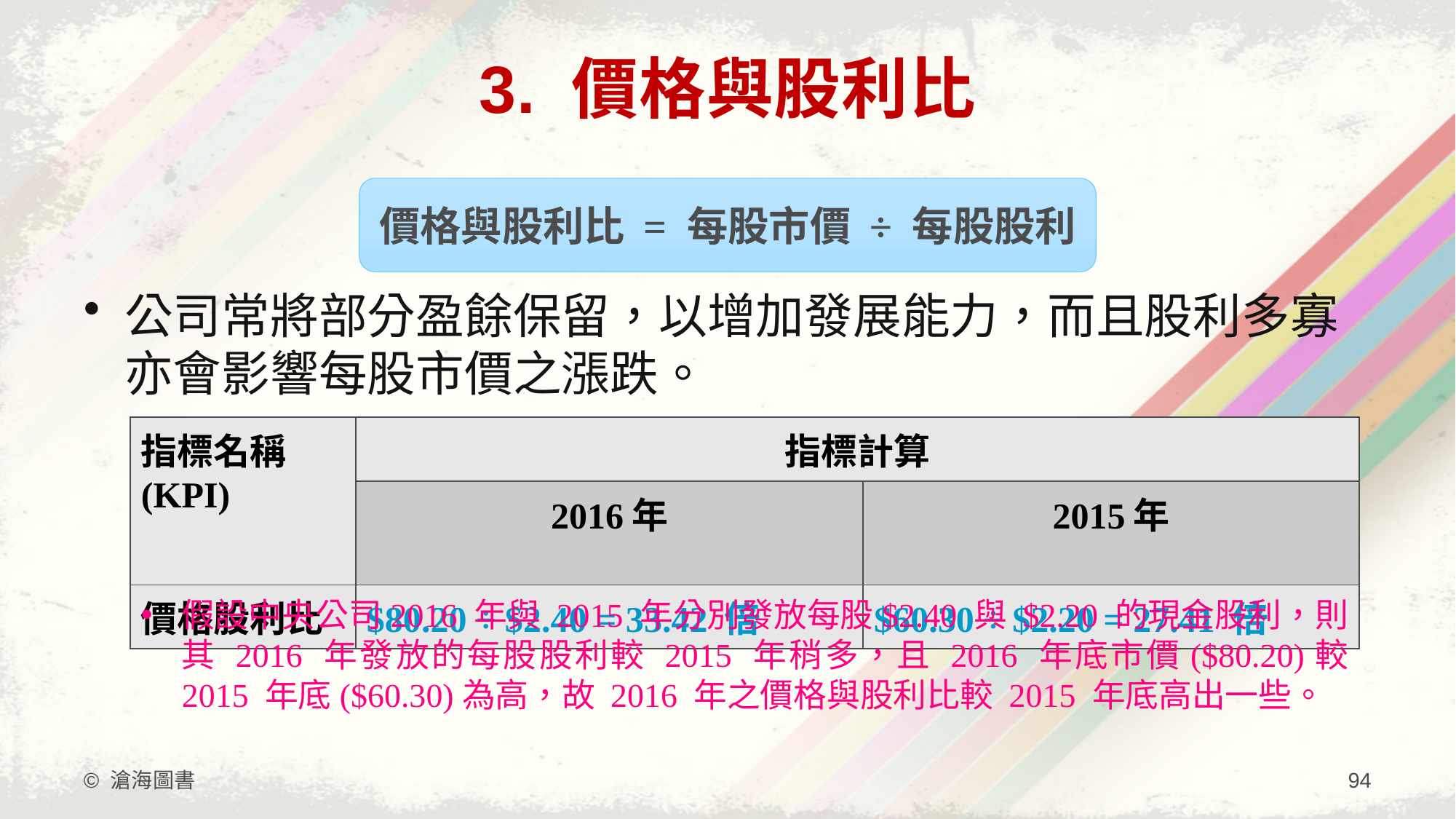

# 3. 價格與股利比
價格與股利比 = 每股市價 ÷ 每股股利
公司常將部分盈餘保留，以增加發展能力，而且股利多寡亦會影響每股市價之漲跌。

| 指標名稱 (KPI) | 指標計算 |  |
| --- | --- | --- |
|  | 2016年 | 2015年 |
| 價格股利比 | $80.20 ÷ $2.40 = 33.42 倍 | $60.30 ÷ $2.20 = 27.41 倍 |
假設中央公司2016 年與 2015 年分別發放每股$2.40 與 $2.20 的現金股利，則其 2016 年發放的每股股利較 2015 年稍多，且 2016 年底市價($80.20)較 2015 年底($60.30)為高，故 2016 年之價格與股利比較 2015 年底高出一些。
© 滄海圖書
94